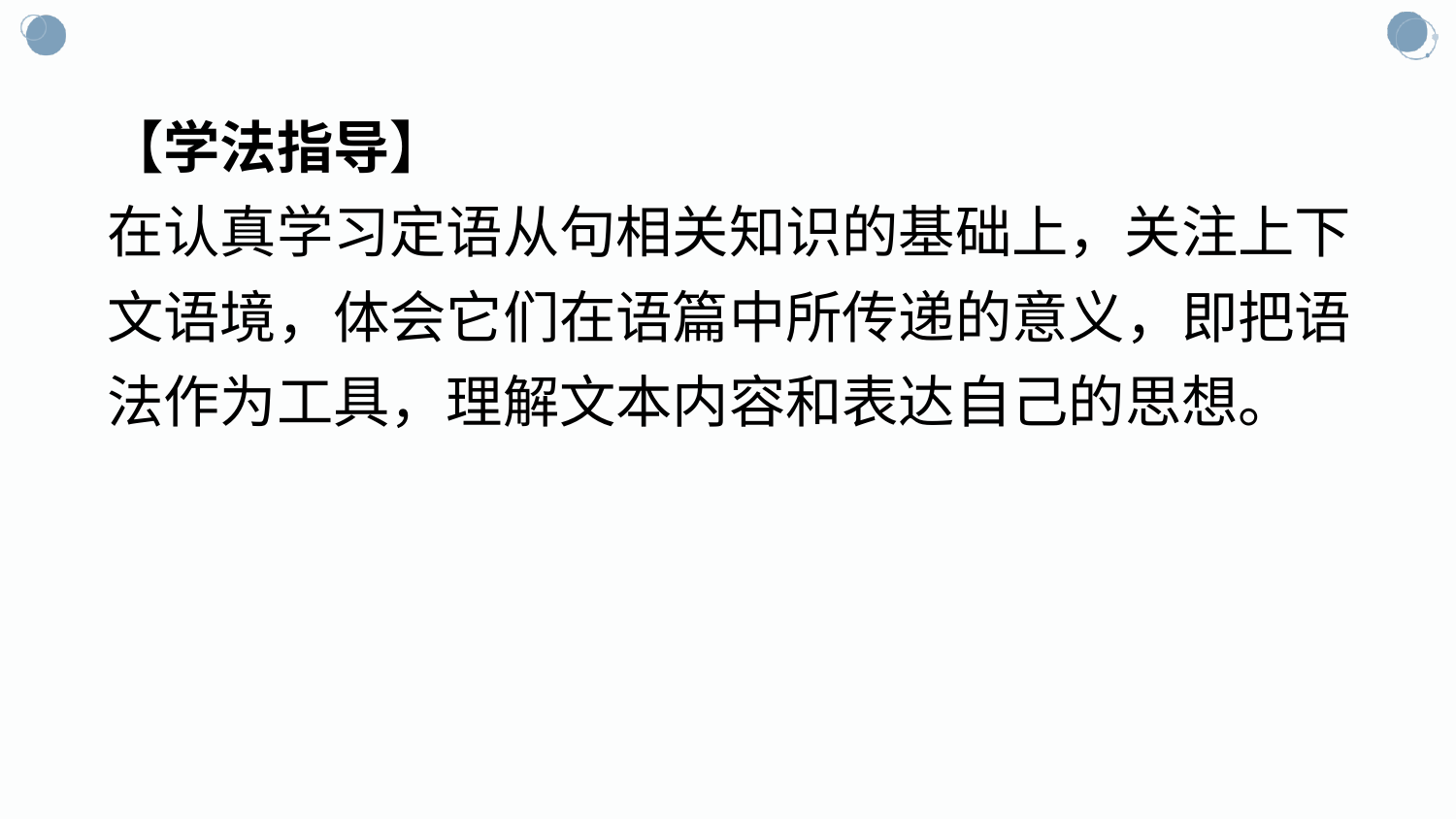

【学法指导】
在认真学习定语从句相关知识的基础上，关注上下文语境，体会它们在语篇中所传递的意义，即把语法作为工具，理解文本内容和表达自己的思想。